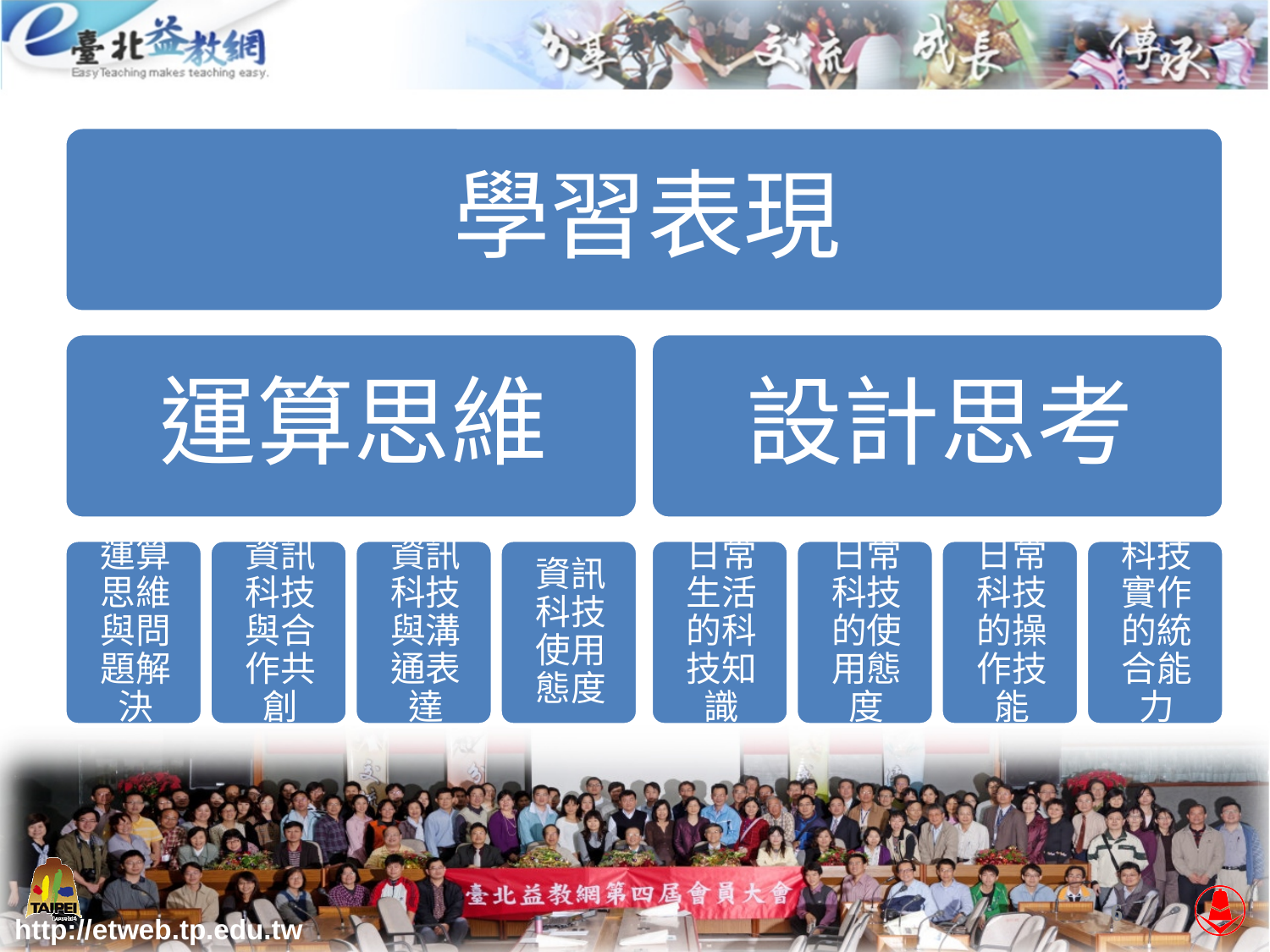

學習表現
運算思維
運算思維與問題解決
資訊科技與合作共創
資訊科技與溝通表達
資訊科技使用態度
設計思考
日常生活的科技知識
日常科技的使用態度
日常科技的操作技能
科技實作的統合能力
6